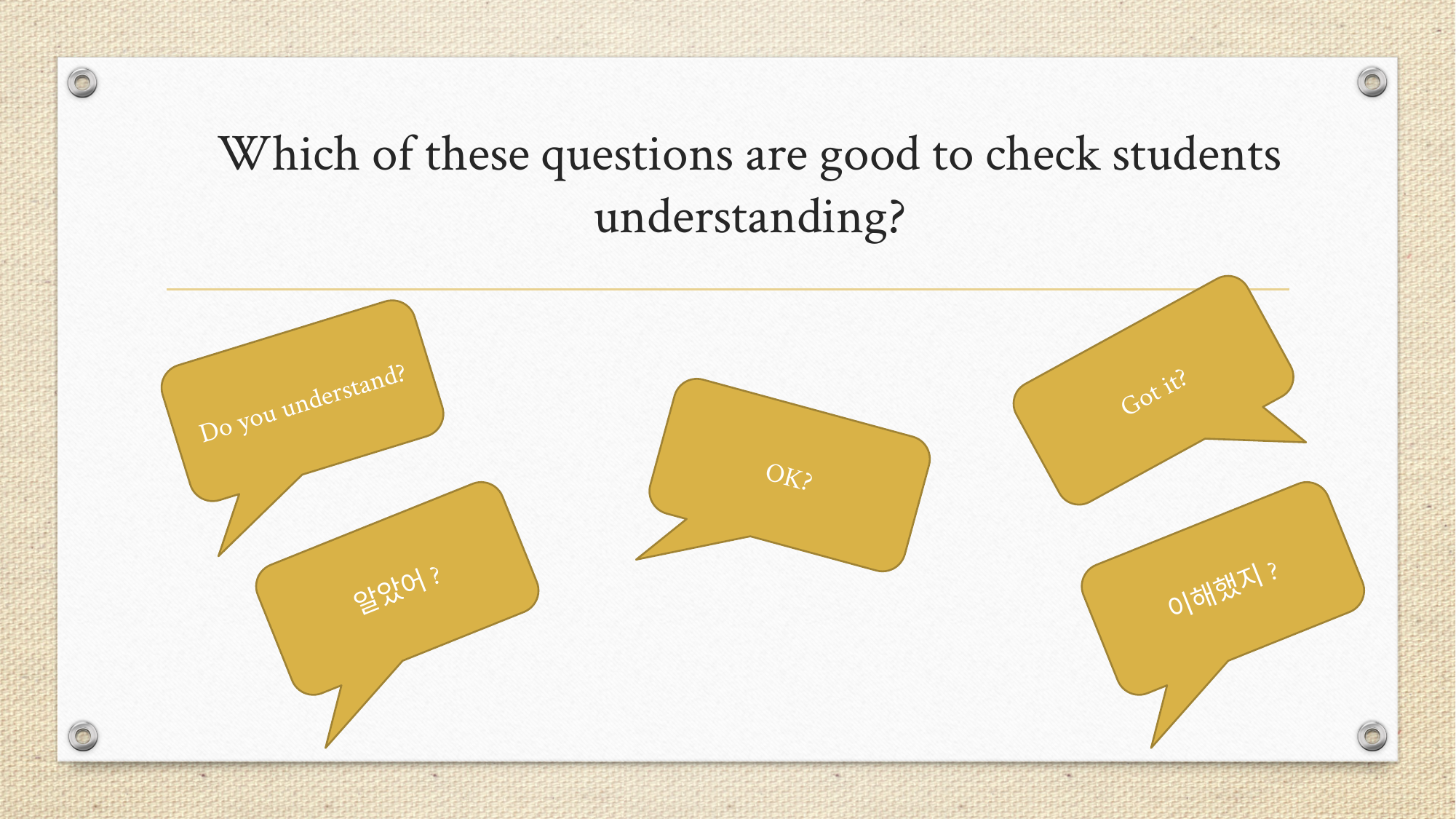

# Which of these questions are good to check students understanding?

Got it?
Do you understand?
OK?
알았어?
이해했지?